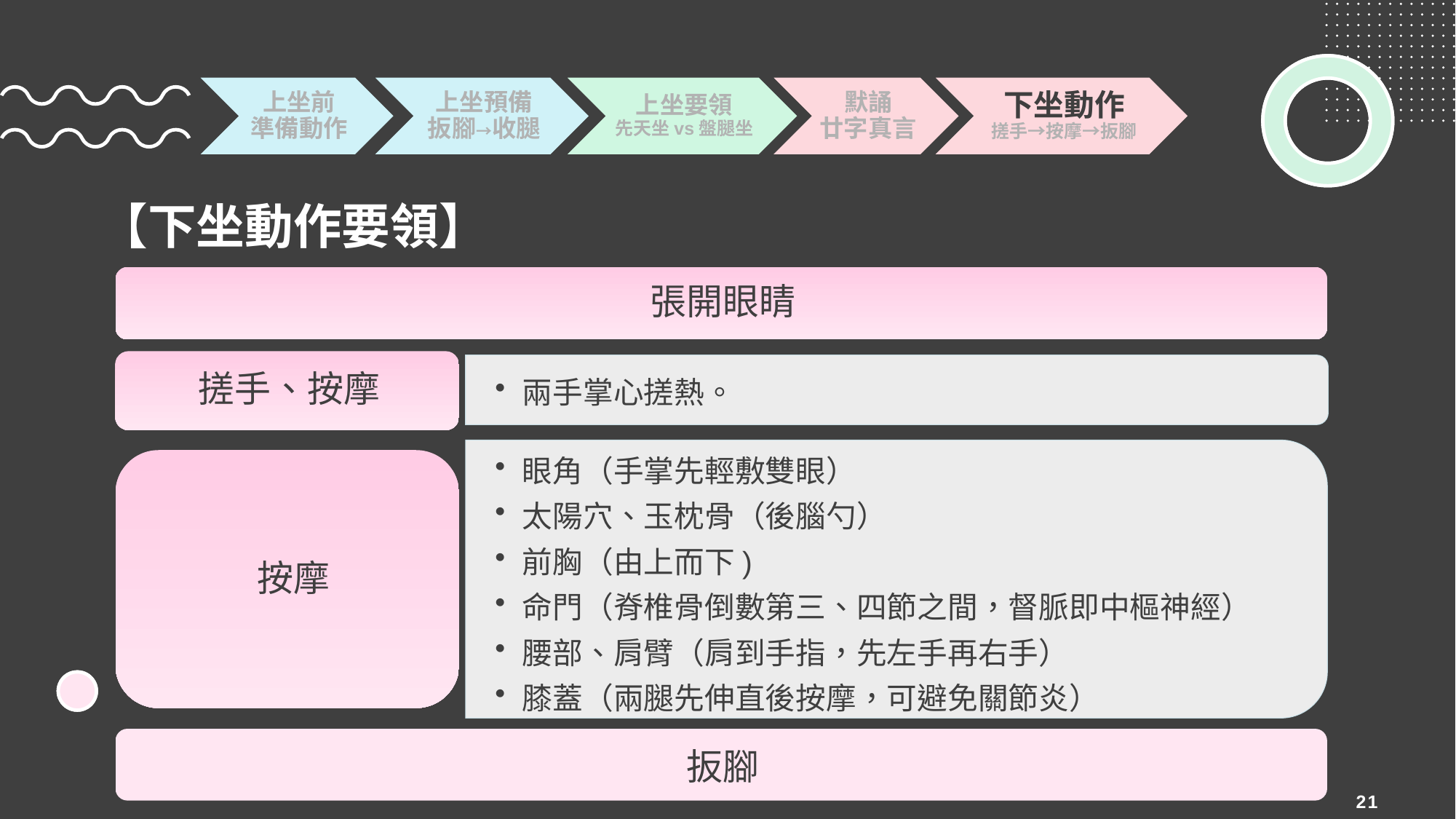

上坐前
準備動作
上坐預備
扳腳→收腿
上坐要領
先天坐vs盤腿坐
默誦
廿字真言
下坐動作
搓手→按摩→扳腳
【下坐動作要領】
張開眼睛
兩手掌心搓熱。
搓手、按摩
眼角（手掌先輕敷雙眼）
太陽穴、玉枕骨（後腦勺）
前胸（由上而下)
命門（脊椎骨倒數第三、四節之間，督脈即中樞神經）
腰部、肩臂（肩到手指，先左手再右手）
膝蓋（兩腿先伸直後按摩，可避免關節炎）
按摩
扳腳
21